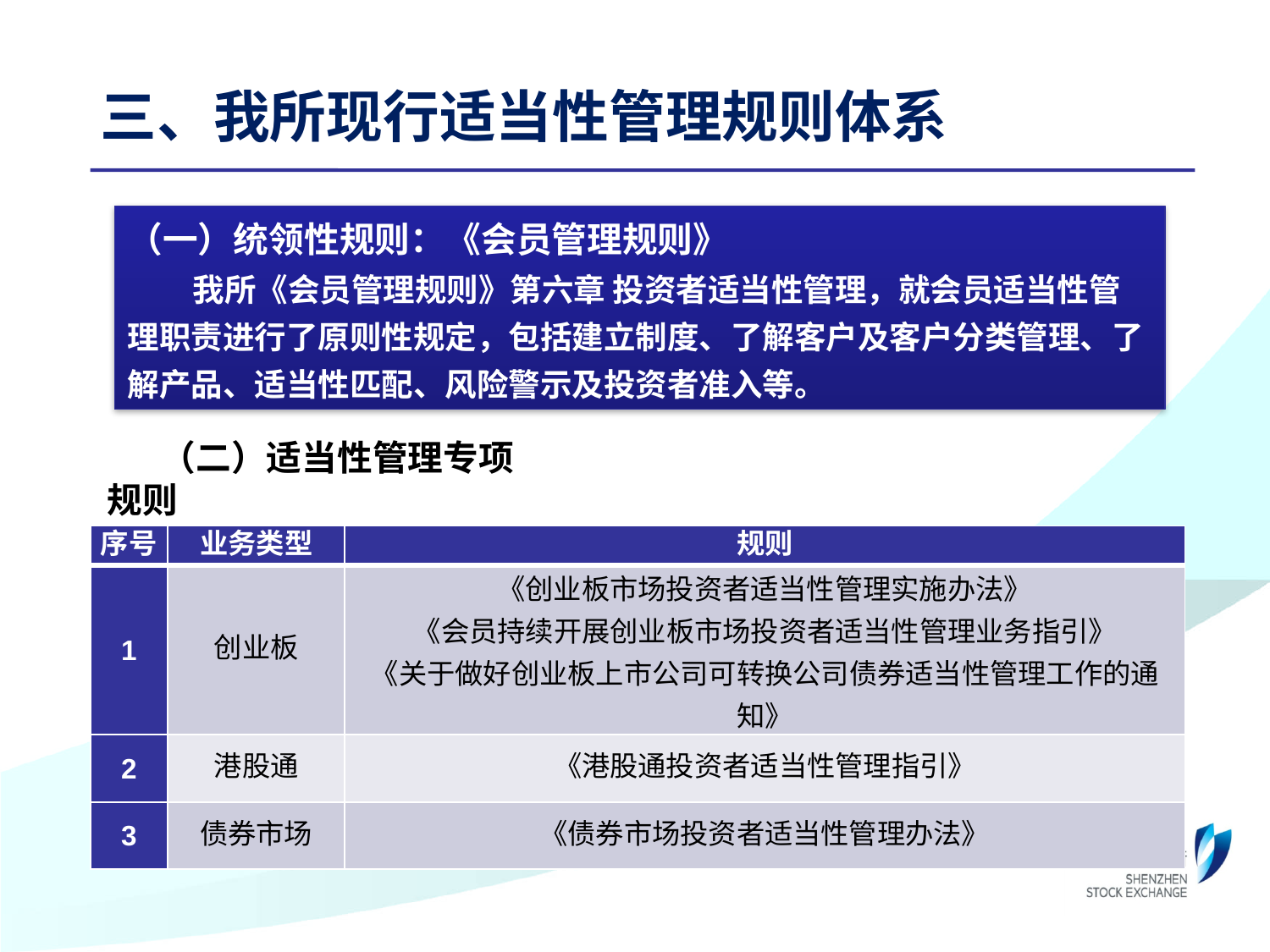

三、我所现行适当性管理规则体系

（一）统领性规则：《会员管理规则》
        我所《会员管理规则》第六章 投资者适当性管理，就会员适当性管理职责进行了原则性规定，包括建立制度、了解客户及客户分类管理、了解产品、适当性匹配、风险警示及投资者准入等。
（二）适当性管理专项规则
| 序号 | 业务类型 | 规则 |
| --- | --- | --- |
| 1 | 创业板 | 《创业板市场投资者适当性管理实施办法》 《会员持续开展创业板市场投资者适当性管理业务指引》 《关于做好创业板上市公司可转换公司债券适当性管理工作的通知》 |
| 2 | 港股通 | 《港股通投资者适当性管理指引》 |
| 3 | 债券市场 | 《债券市场投资者适当性管理办法》 |